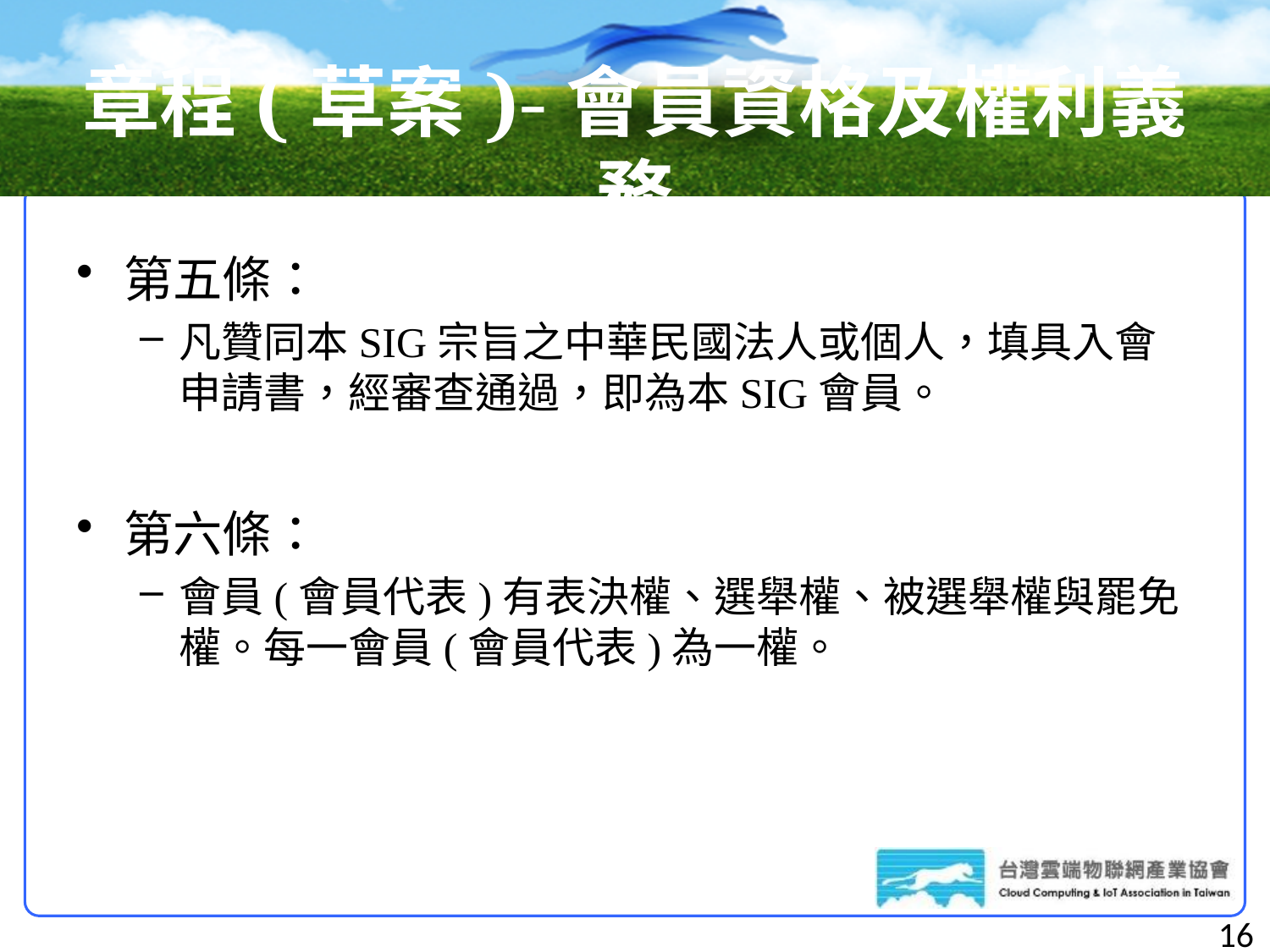

# 章程(草案)-會員資格及權利義務
第五條：
凡贊同本SIG宗旨之中華民國法人或個人，填具入會申請書，經審查通過，即為本SIG會員。

第六條：
會員(會員代表)有表決權、選舉權、被選舉權與罷免權。每一會員(會員代表)為一權。